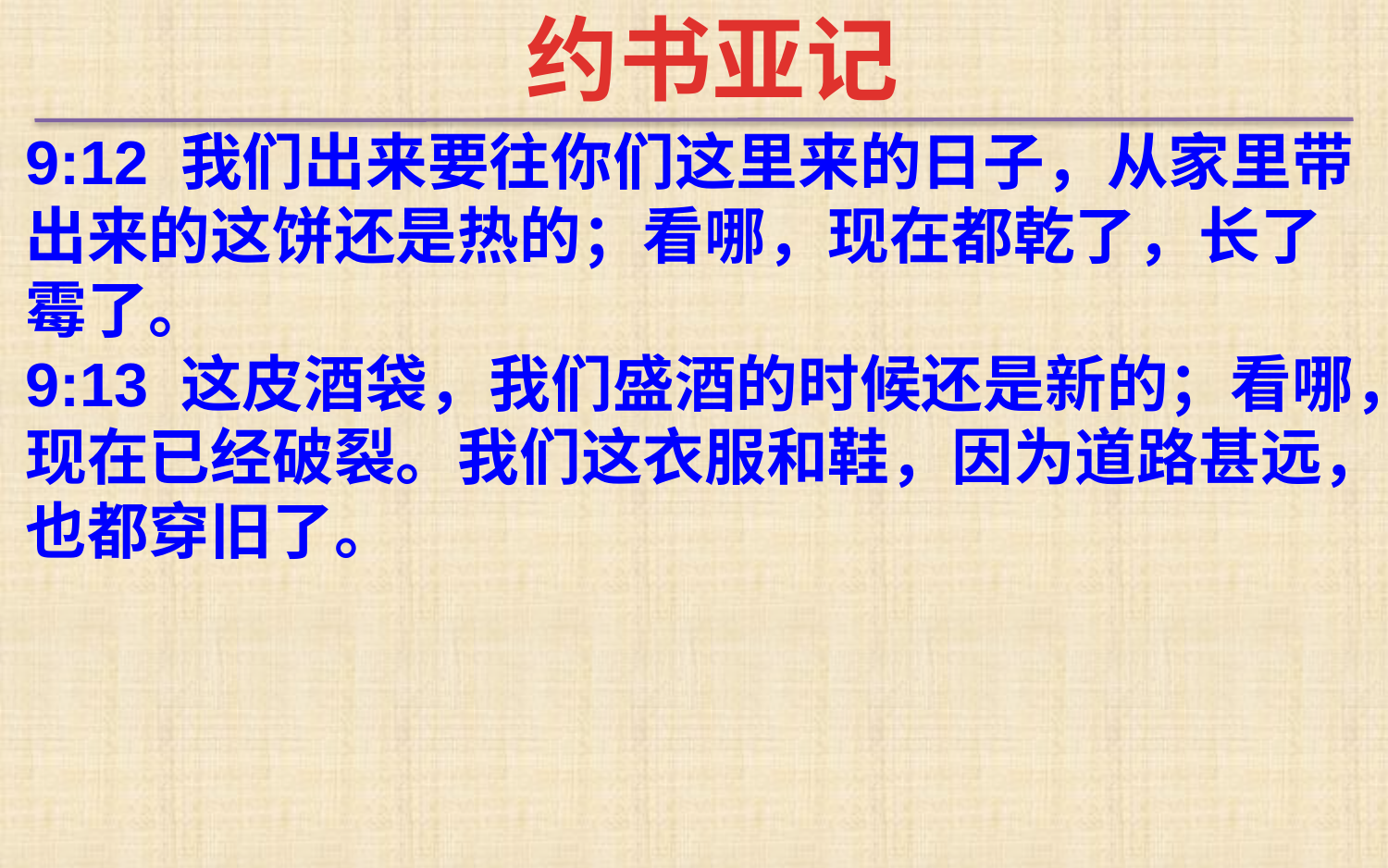

约书亚记
9:12 我们出来要往你们这里来的日子，从家里带出来的这饼还是热的；看哪，现在都乾了，长了霉了。
9:13 这皮酒袋，我们盛酒的时候还是新的；看哪，现在已经破裂。我们这衣服和鞋，因为道路甚远，也都穿旧了。